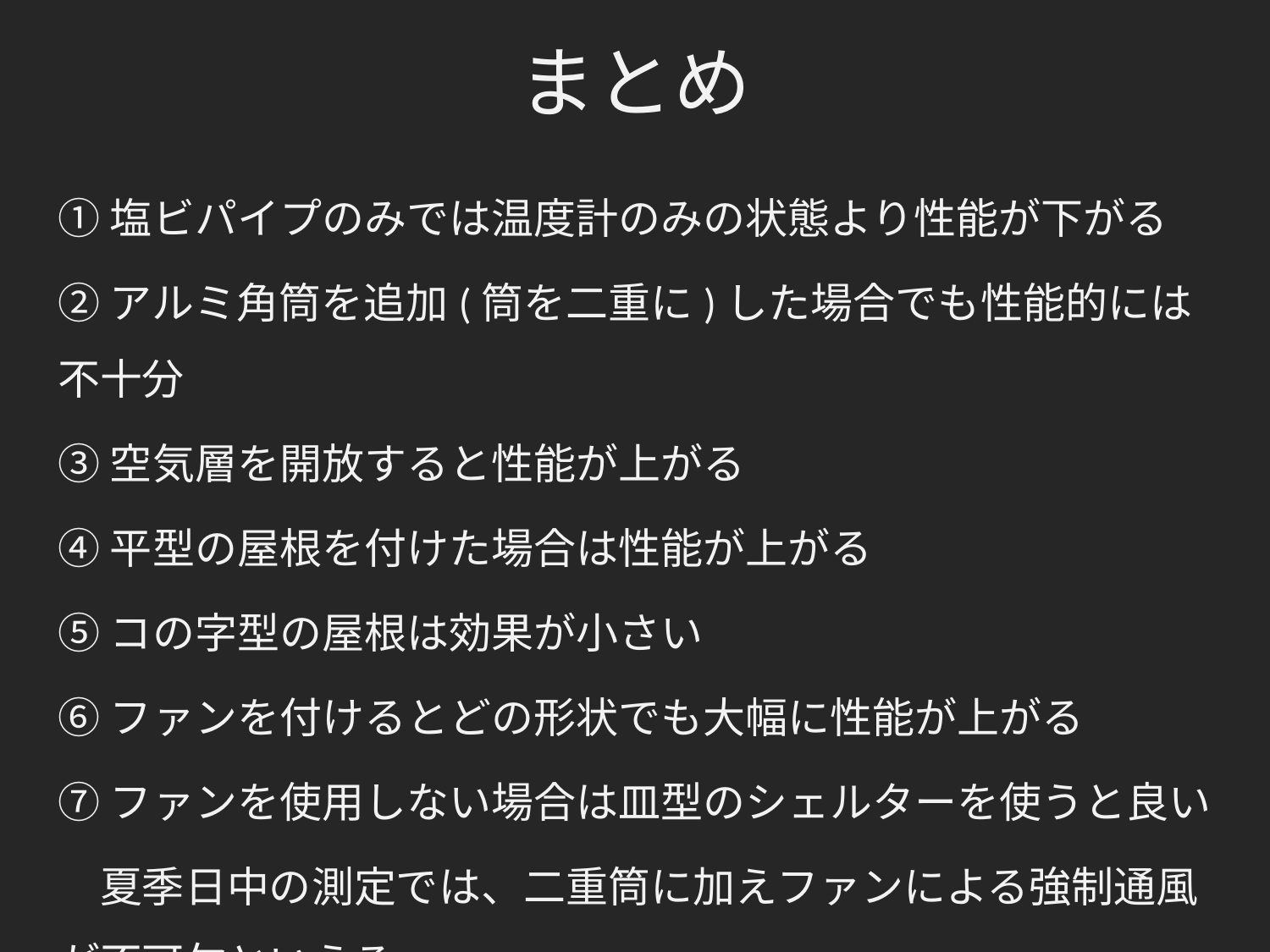

# まとめ
①塩ビパイプのみでは温度計のみの状態より性能が下がる
②アルミ角筒を追加(筒を二重に)した場合でも性能的には不十分
③空気層を開放すると性能が上がる
④平型の屋根を付けた場合は性能が上がる
⑤コの字型の屋根は効果が小さい
⑥ファンを付けるとどの形状でも大幅に性能が上がる
⑦ファンを使用しない場合は皿型のシェルターを使うと良い
　夏季日中の測定では、二重筒に加えファンによる強制通風が不可欠といえる。